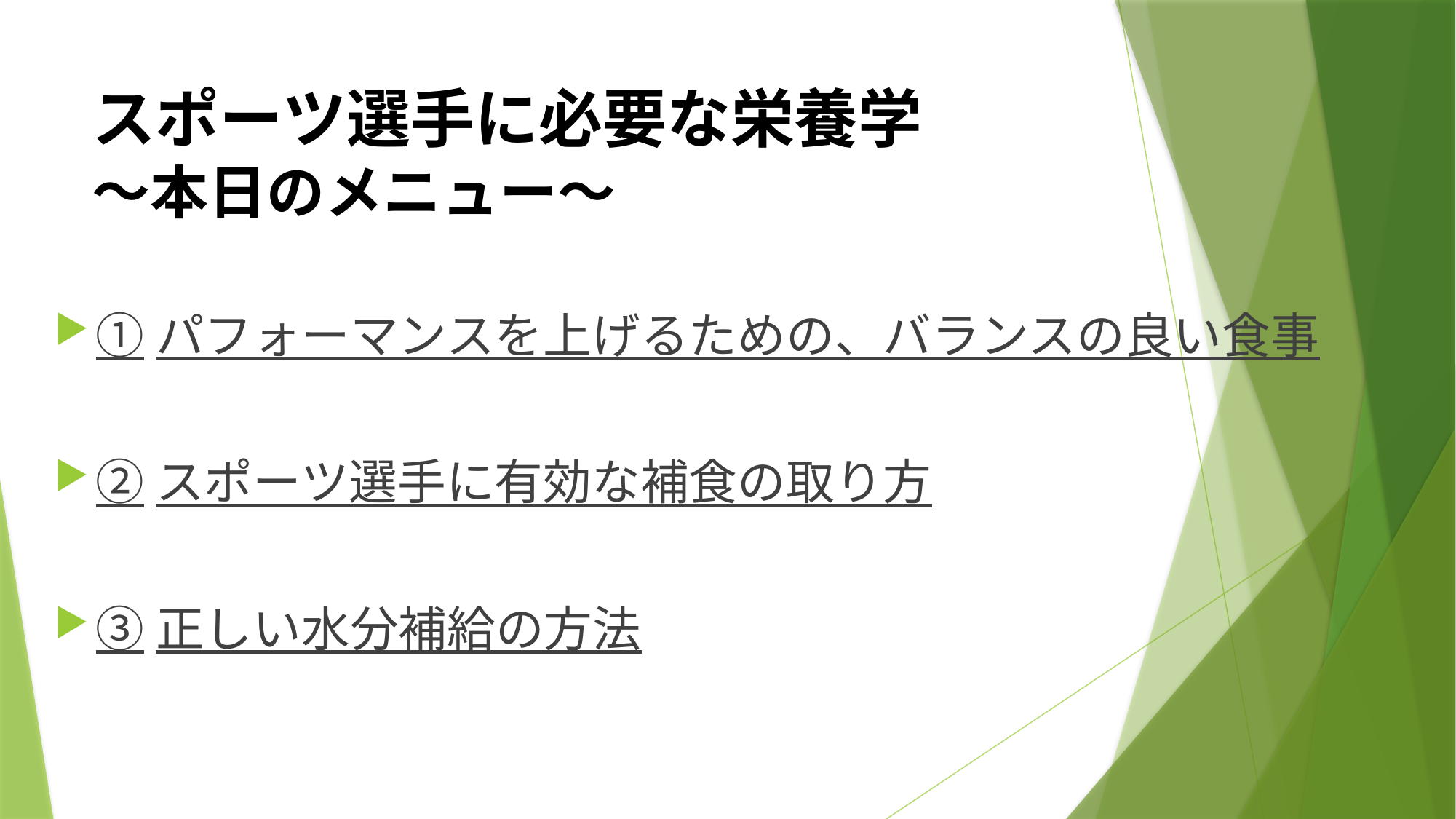

# スポーツ選手に必要な栄養学 ～本日のメニュー～
①パフォーマンスを上げるための、バランスの良い食事

②スポーツ選手に有効な補食の取り方

③正しい水分補給の方法